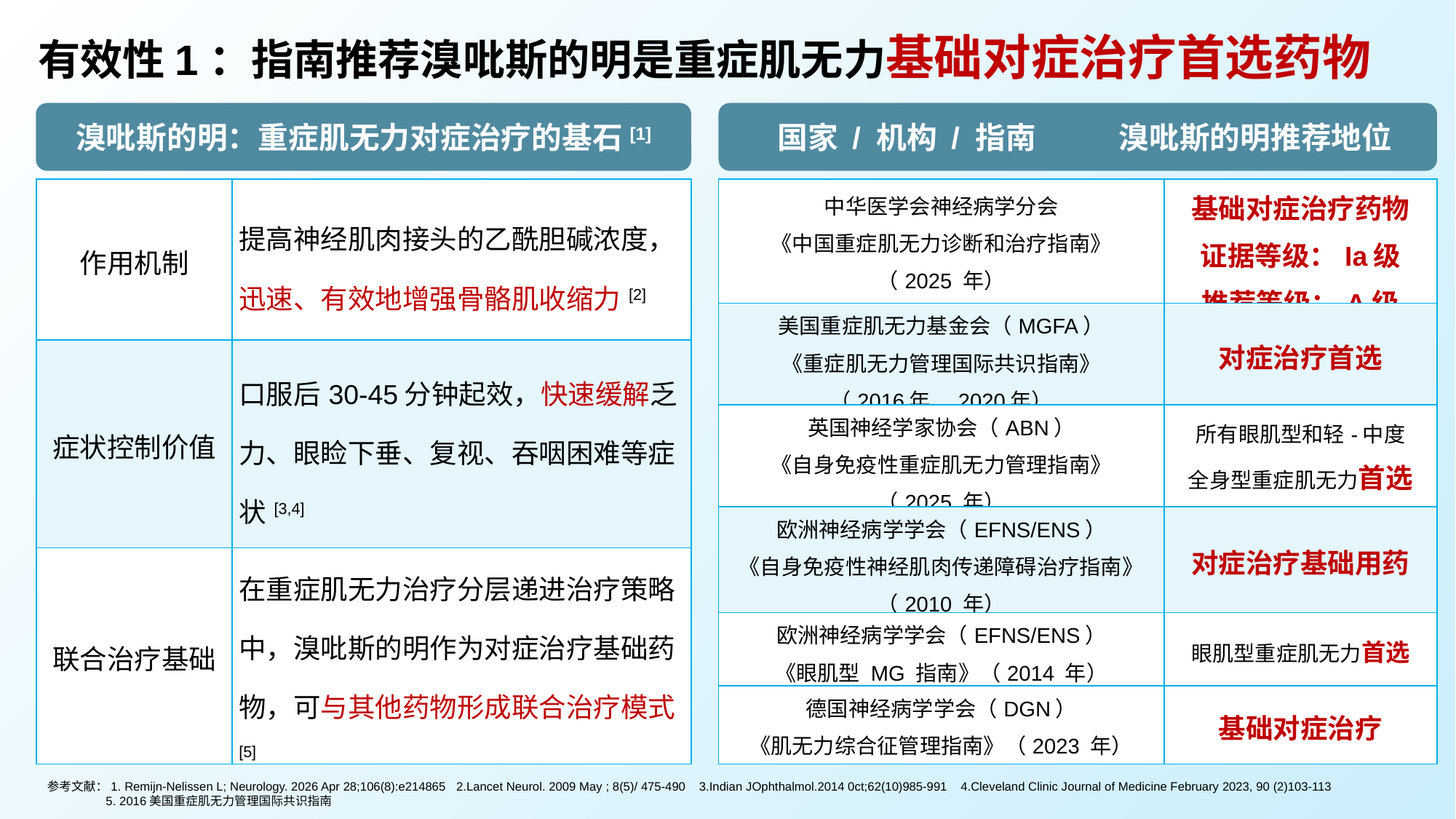

有效性1：指南推荐溴吡斯的明是重症肌无力基础对症治疗首选药物

溴吡斯的明：重症肌无力对症治疗的基石[1]
       国家 / 机构 / 指南            溴吡斯的明推荐地位
| 作用机制 | 提高神经肌肉接头的乙酰胆碱浓度，迅速、有效地增强骨骼肌收缩力[2] |
| --- | --- |
| 症状控制价值 | 口服后30-45分钟起效，快速缓解乏力、眼睑下垂、复视、吞咽困难等症状[3,4] |
| 联合治疗基础 | 在重症肌无力治疗分层递进治疗策略中，溴吡斯的明作为对症治疗基础药物，可与其他药物形成联合治疗模式[5] |
| 中华医学会神经病学分会 《中国重症肌无力诊断和治疗指南》 （2025 年） | 基础对症治疗药物 证据等级：Ia级 推荐等级：A级 |
| --- | --- |
| 美国重症肌无力基金会（MGFA） 《重症肌无力管理国际共识指南》 （2016年、2020年） | 对症治疗首选 |
| 英国神经学家协会（ABN） 《自身免疫性重症肌无力管理指南》 （2025 年） | 所有眼肌型和轻-中度 全身型重症肌无力首选 |
| 欧洲神经病学学会（EFNS/ENS） 《自身免疫性神经肌肉传递障碍治疗指南》（2010 年） | 对症治疗基础用药 |
| 欧洲神经病学学会（EFNS/ENS） 《眼肌型 MG 指南》（2014 年） | 眼肌型重症肌无力首选 |
| 德国神经病学学会（DGN） 《肌无力综合征管理指南》（2023 年） | 基础对症治疗 |
参考文献：1. Remijn-Nelissen L; Neurology. 2026 Apr 28;106(8):e214865   2.Lancet Neurol. 2009 May ; 8(5)/ 475-490    3.Indian JOphthalmol.2014 0ct;62(10)985-991    4.Cleveland Clinic Journal of Medicine February 2023, 90 (2)103-113
                 5. 2016美国重症肌无力管理国际共识指南